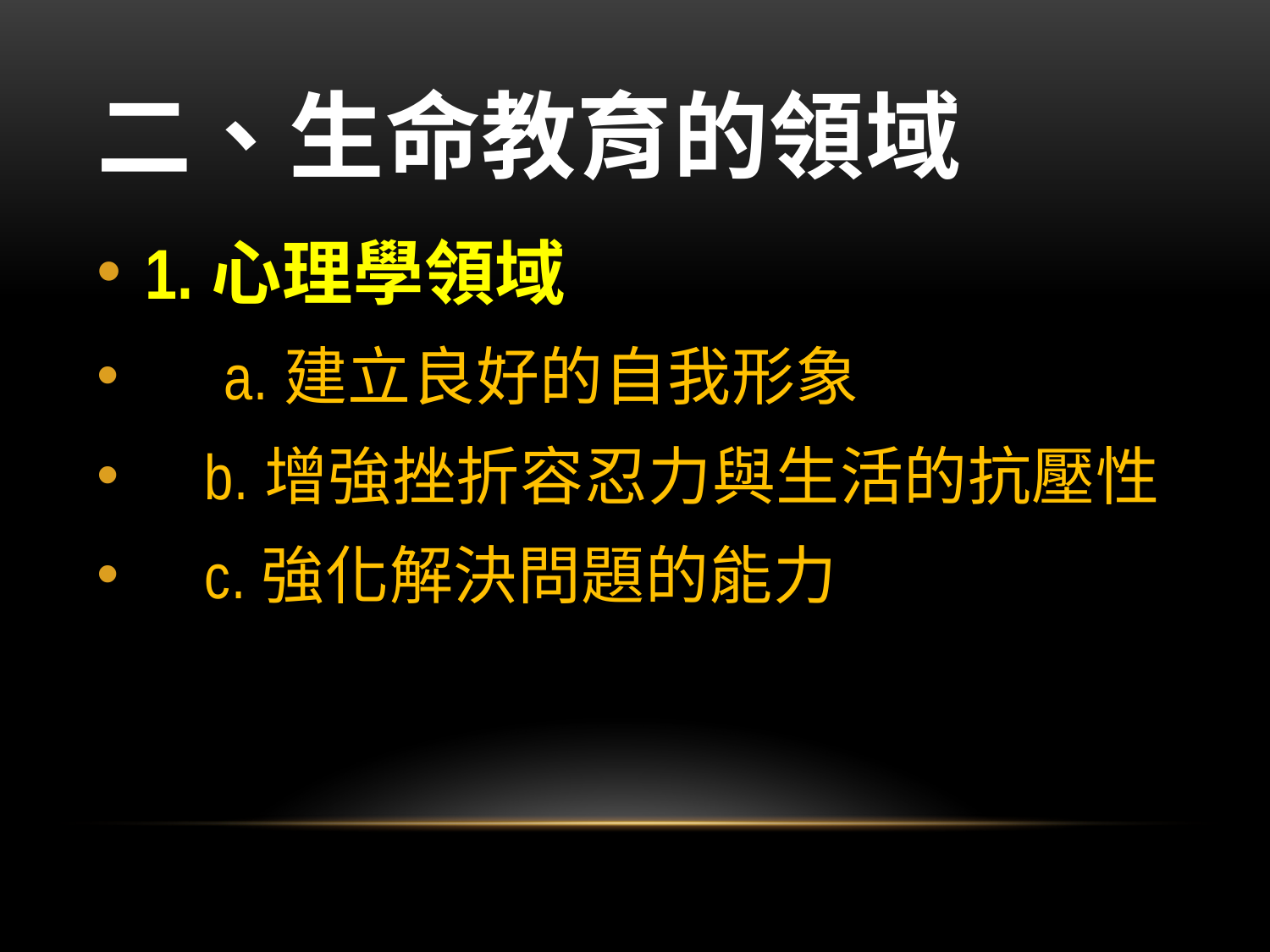

# 二、生命教育的領域
1.心理學領域
　a.建立良好的自我形象
    b.增強挫折容忍力與生活的抗壓性
    c.強化解決問題的能力